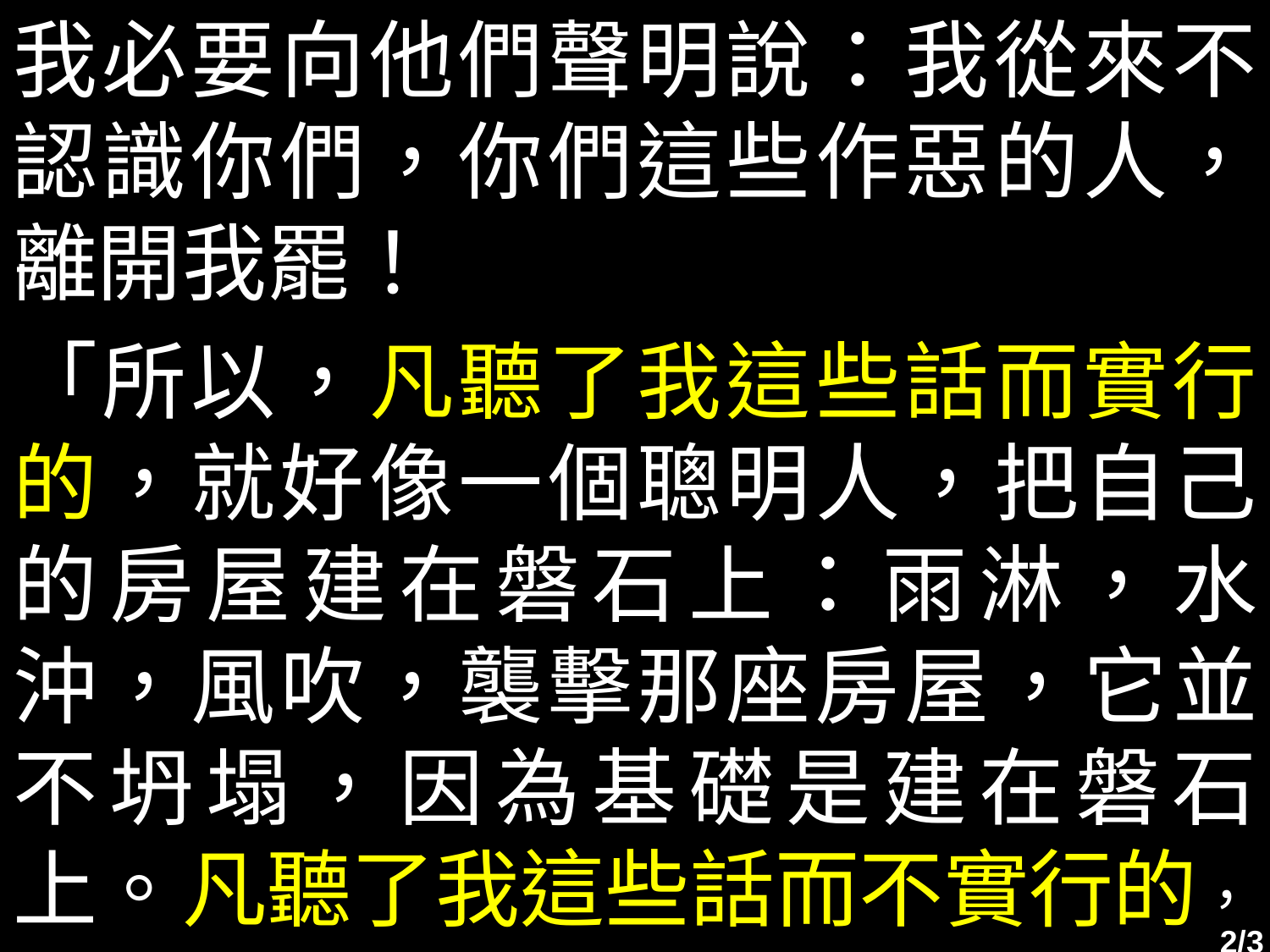

我必要向他們聲明說：我從來不認識你們，你們這些作惡的人，離開我罷！
「所以，凡聽了我這些話而實行的，就好像一個聰明人，把自己的房屋建在磐石上：雨淋，水沖，風吹，襲擊那座房屋，它並不坍塌，因為基礎是建在磐石上。凡聽了我這些話而不實行的，

2/3